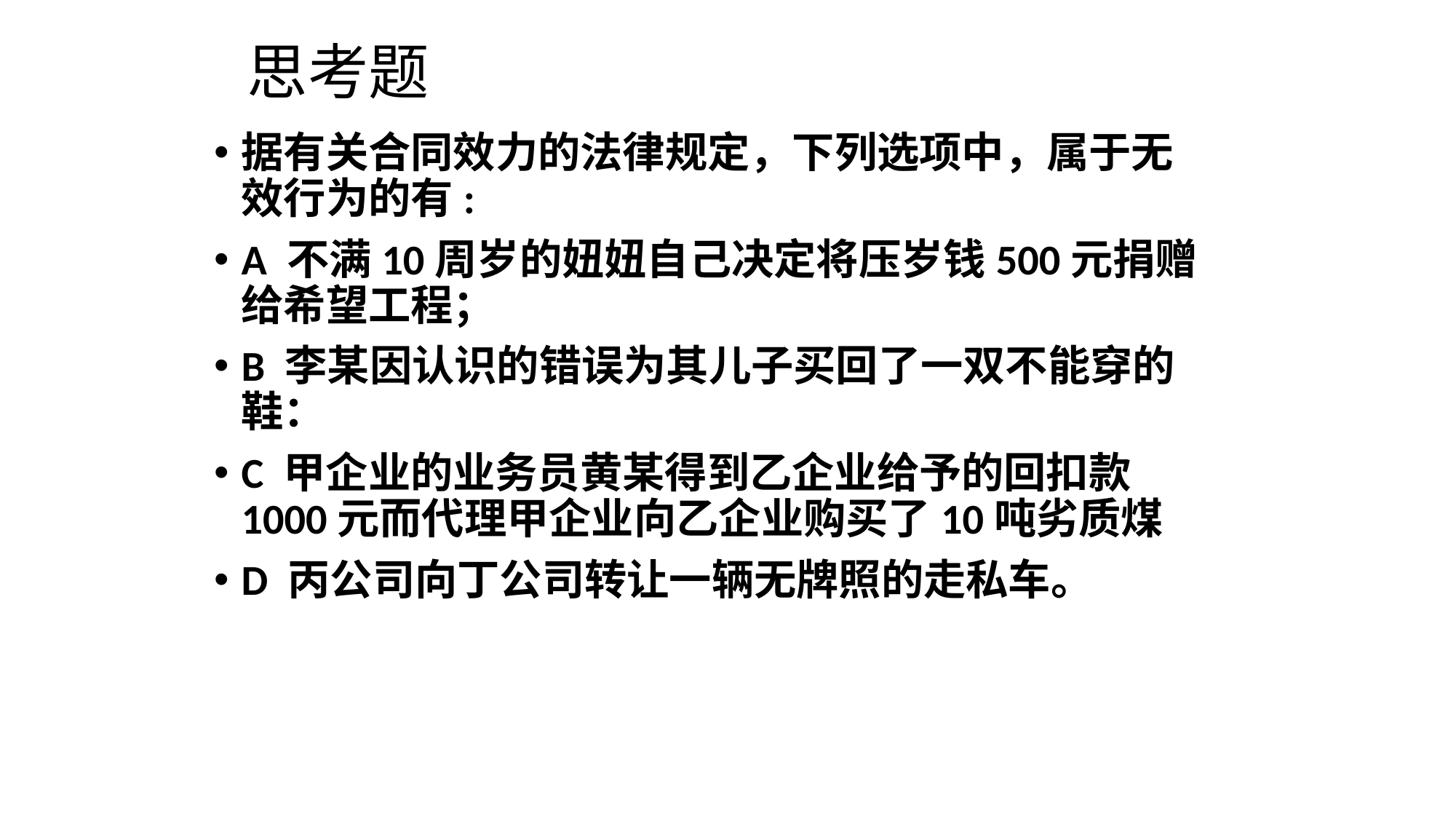

# 思考题
据有关合同效力的法律规定，下列选项中，属于无效行为的有:
A 不满10周岁的妞妞自己决定将压岁钱500元捐赠给希望工程；
B 李某因认识的错误为其儿子买回了一双不能穿的鞋：
C 甲企业的业务员黄某得到乙企业给予的回扣款1000元而代理甲企业向乙企业购买了10吨劣质煤
D 丙公司向丁公司转让一辆无牌照的走私车。